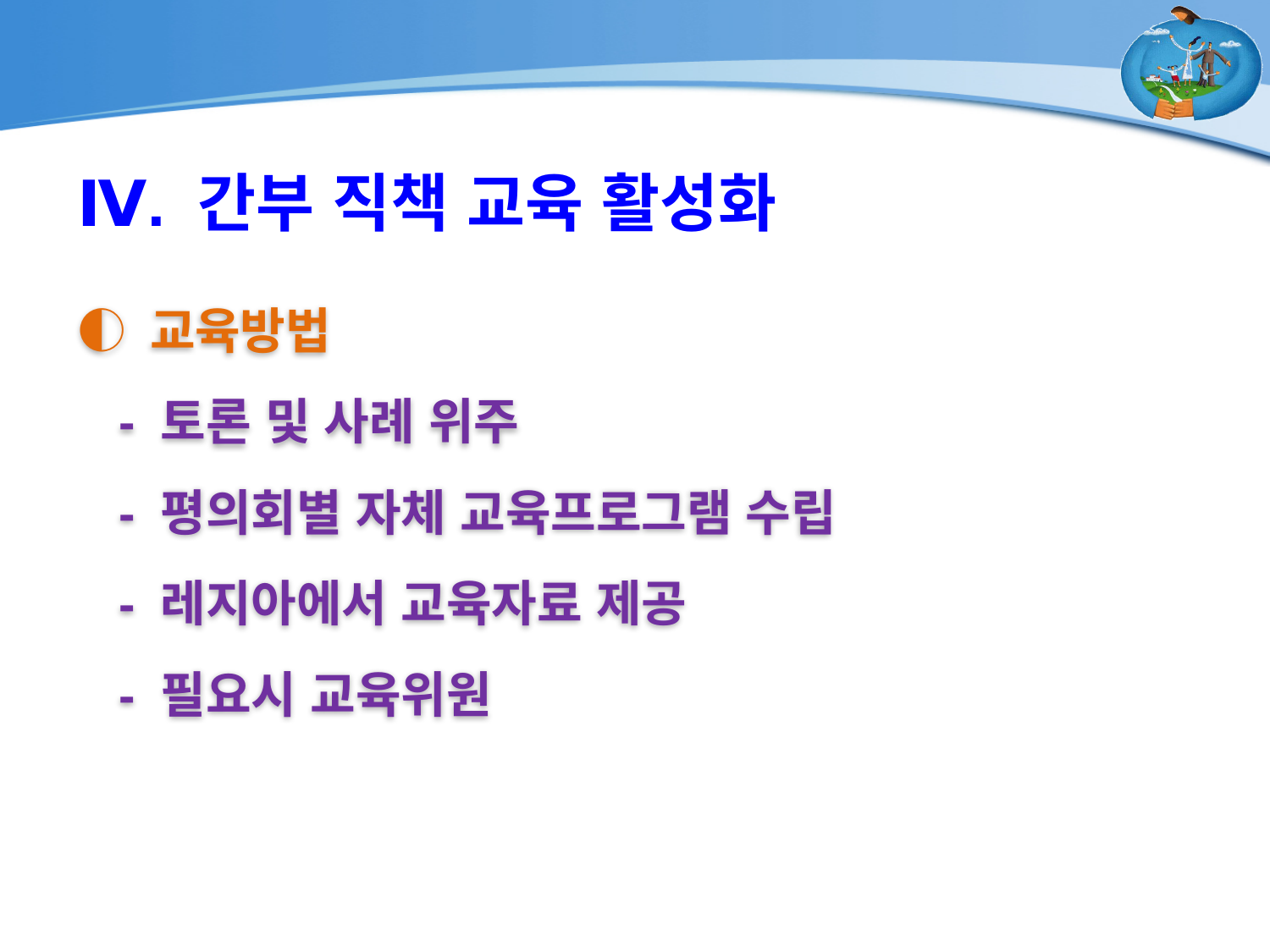

Ⅳ. 간부 직책 교육 활성화
◐ 교육방법
   - 토론 및 사례 위주
   - 평의회별 자체 교육프로그램 수립
   - 레지아에서 교육자료 제공
   - 필요시 교육위원